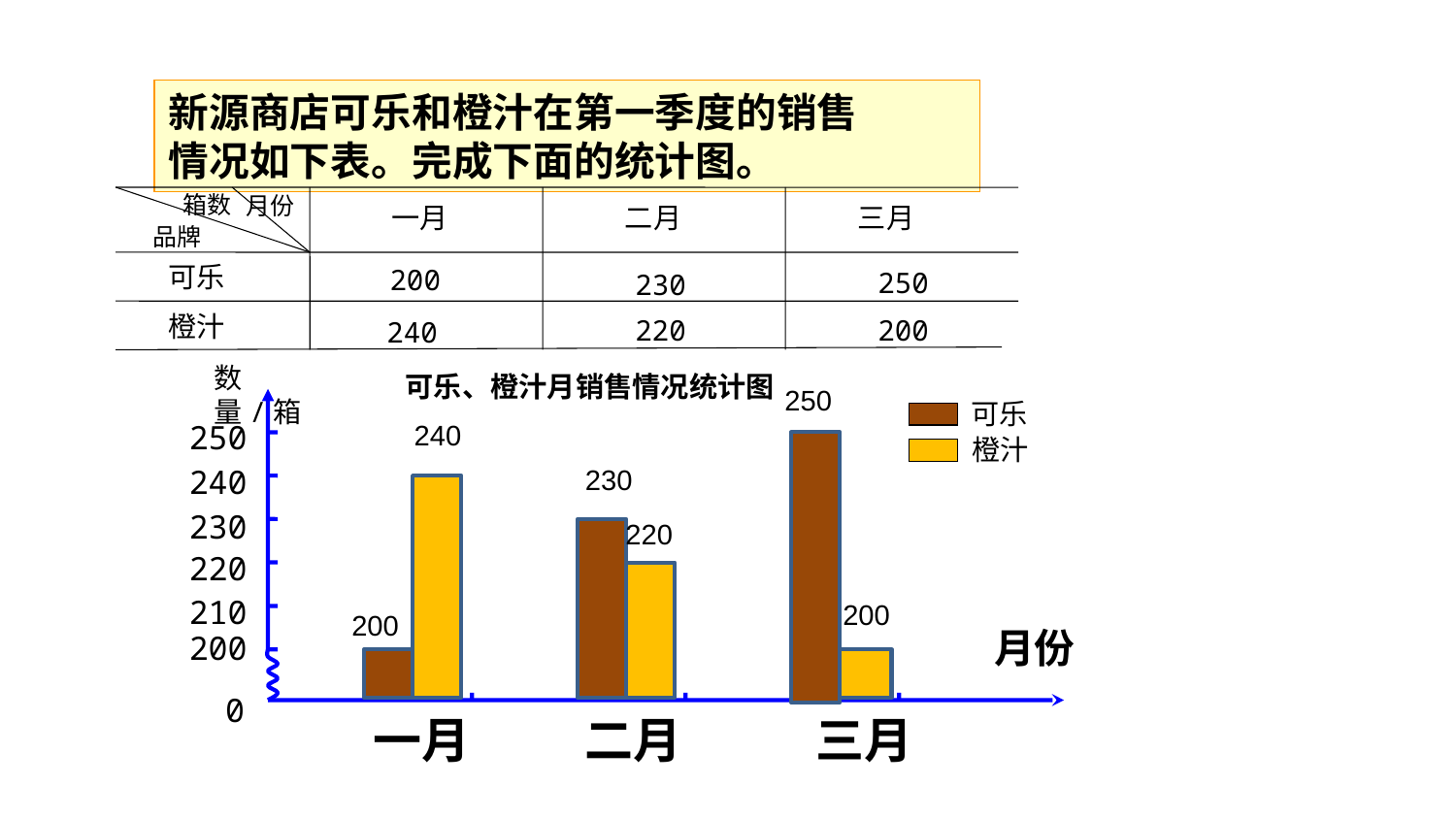

新源商店可乐和橙汁在第一季度的销售
情况如下表。完成下面的统计图。
箱数
月份

一月
二月
三月
品牌

可乐
200
250
230
橙汁
220
200
240
数量/箱
可乐、橙汁月销售情况统计图

可乐

橙汁

250
240
230
220
210
200
0

月份

一月
二月
三月
250
240

230

220

200
200